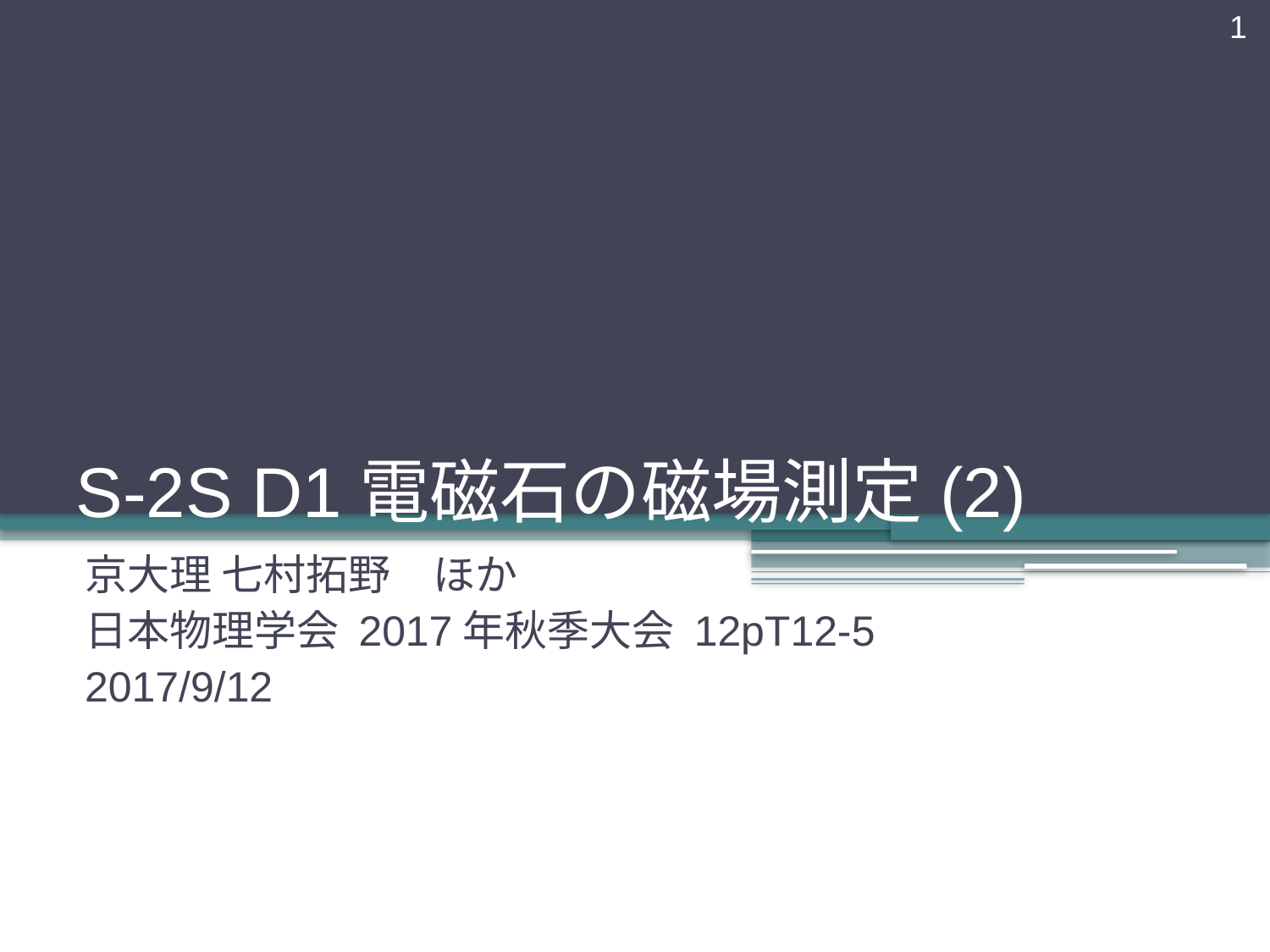

1
# S-2S D1電磁石の磁場測定(2)
京大理 七村拓野　ほか
日本物理学会 2017年秋季大会 12pT12-5
2017/9/12